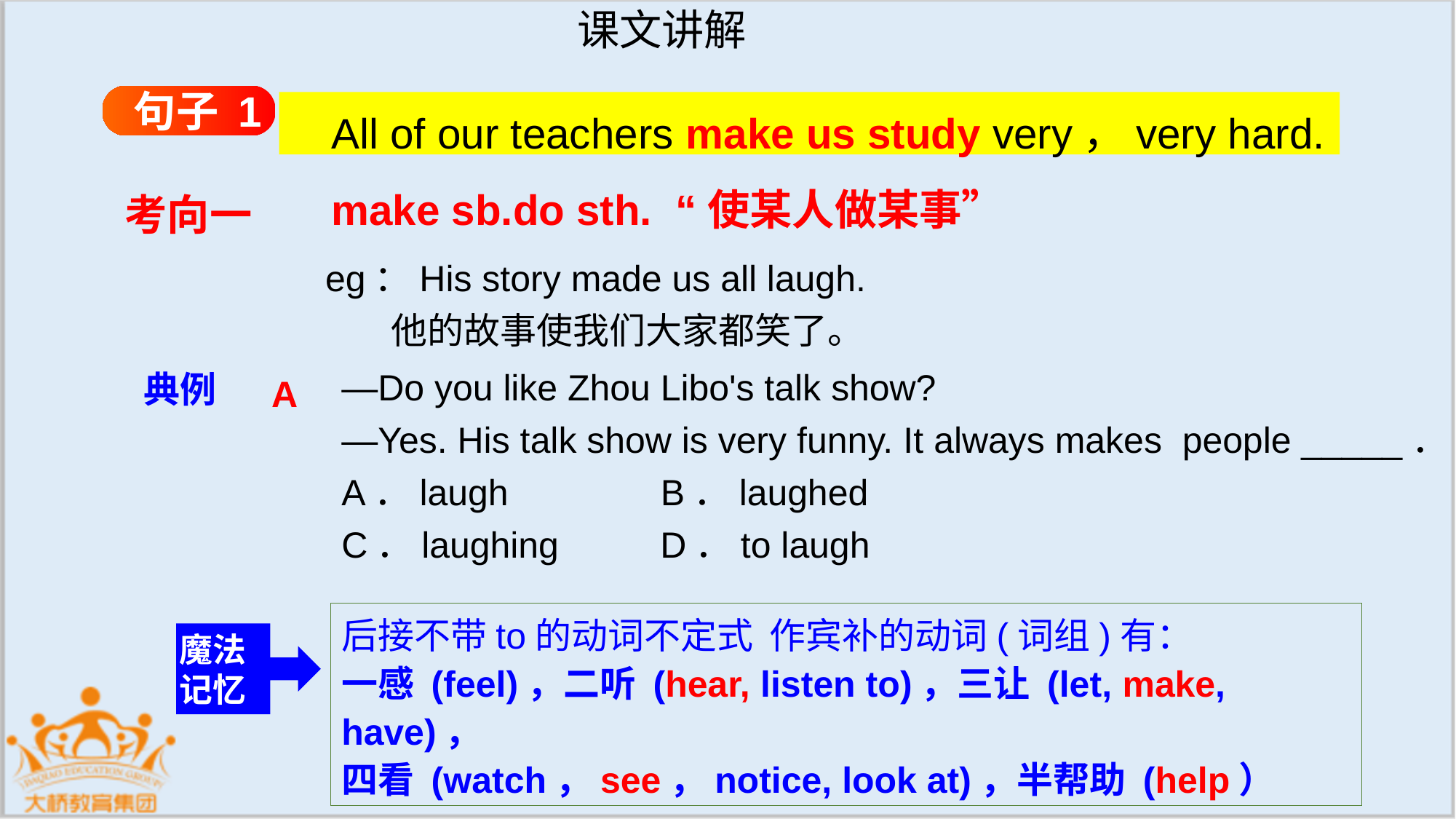

课文讲解
句子 1

All of our teachers make us study very，very hard.

make sb.do sth.  “使某人做某事”
考向一
eg：His story made us all laugh.
       他的故事使我们大家都笑了。
—Do you like Zhou Libo's talk show?
—Yes. His talk show is very funny. It always makes  people _____．
A．laugh               B．laughed
C．laughing          D．to laugh
典例
A
后接不带to的动词不定式  作宾补的动词(词组)有：
一感 (feel)，二听 (hear, listen to)，三让 (let, make, have)，
四看 (watch，see，notice, look at)，半帮助 (help）
魔法记忆